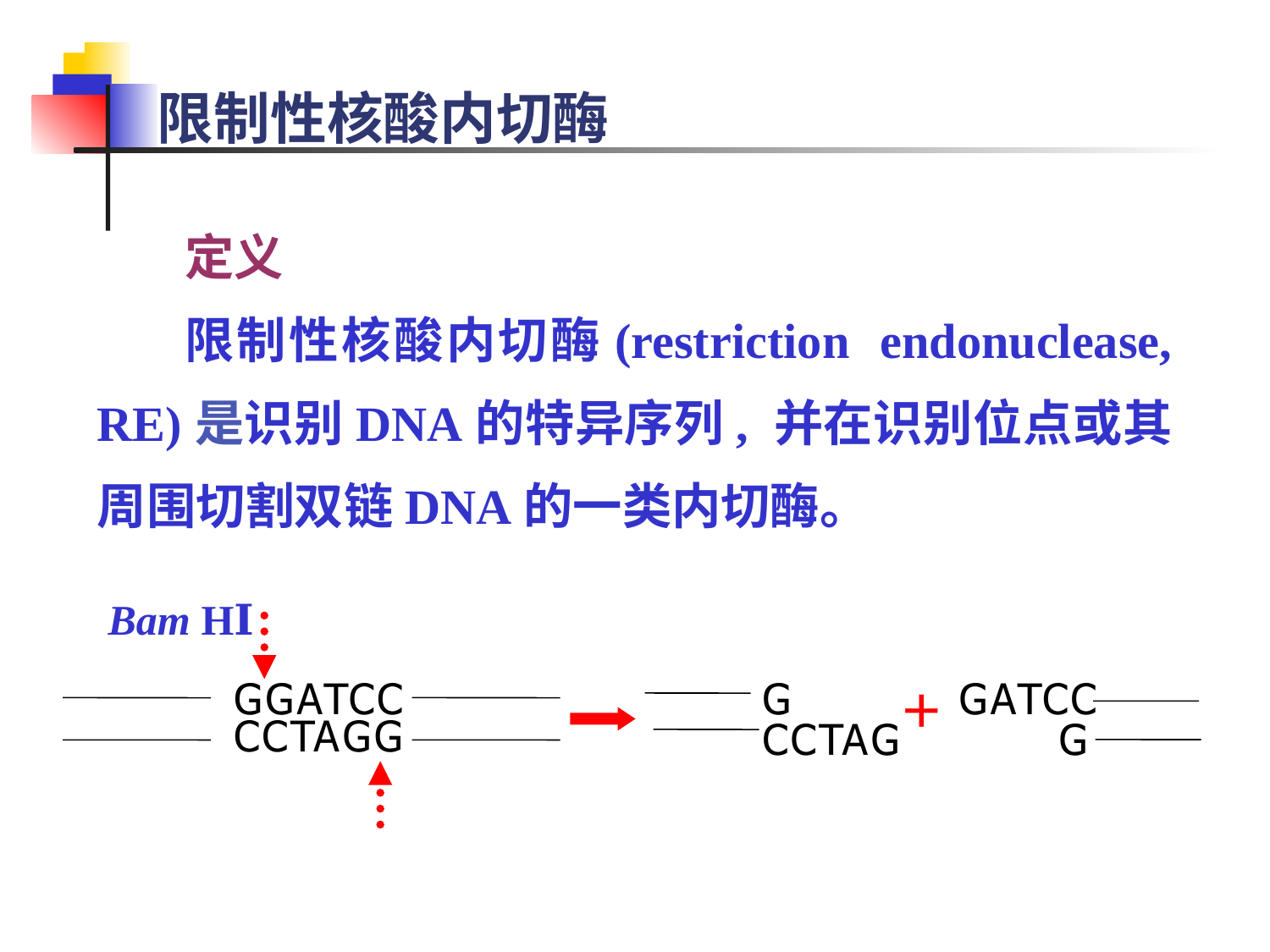

限制性核酸内切酶
定义
限制性核酸内切酶(restriction  endonuclease, RE)是识别DNA的特异序列, 并在识别位点或其周围切割双链DNA的一类内切酶。
Bam HⅠ

GGATCC
CCTAGG

G
CCTAG

+
GATCC
        G